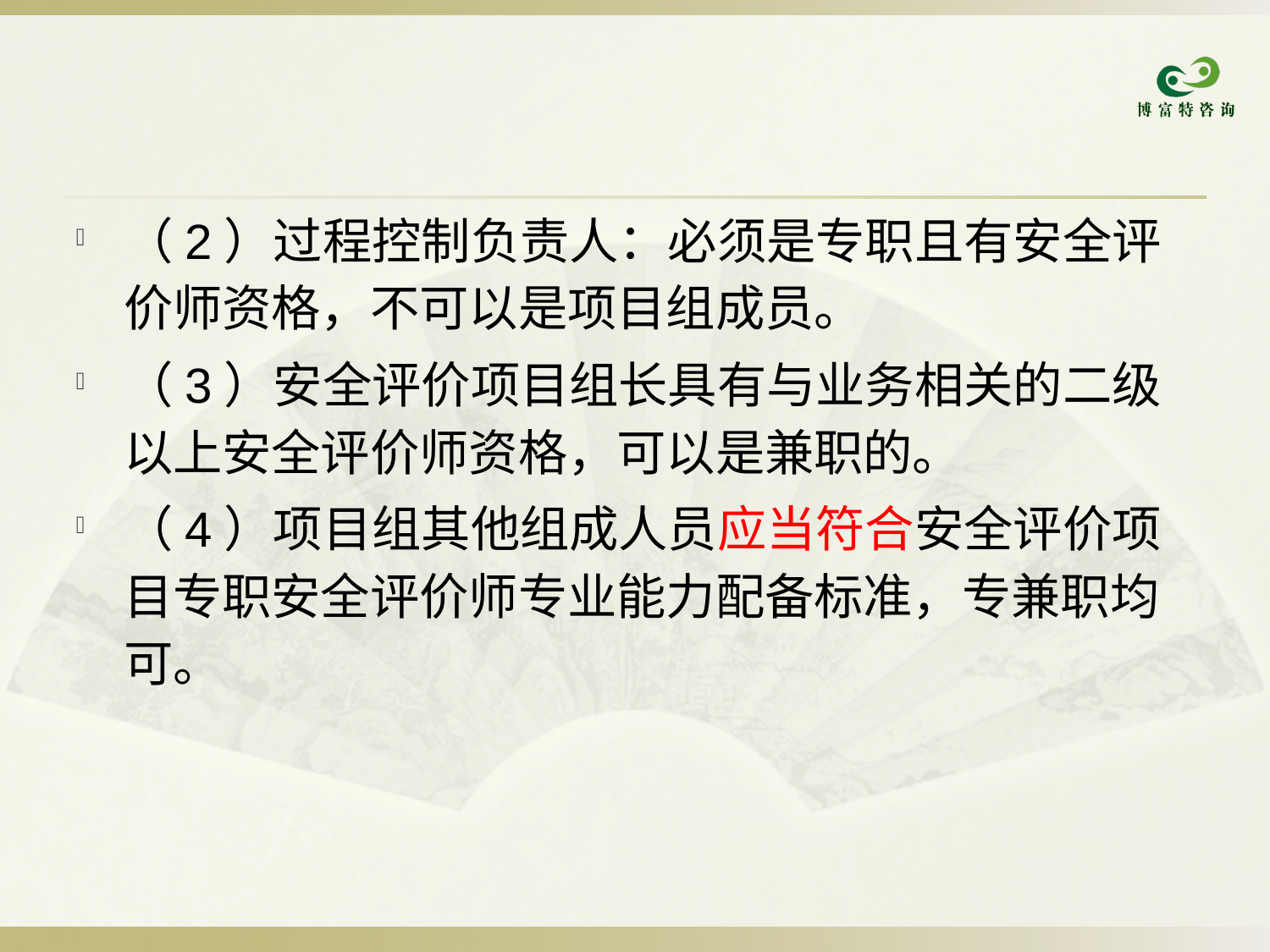

（2）过程控制负责人：必须是专职且有安全评价师资格，不可以是项目组成员。
（3）安全评价项目组长具有与业务相关的二级以上安全评价师资格，可以是兼职的。
（4）项目组其他组成人员应当符合安全评价项目专职安全评价师专业能力配备标准，专兼职均可。